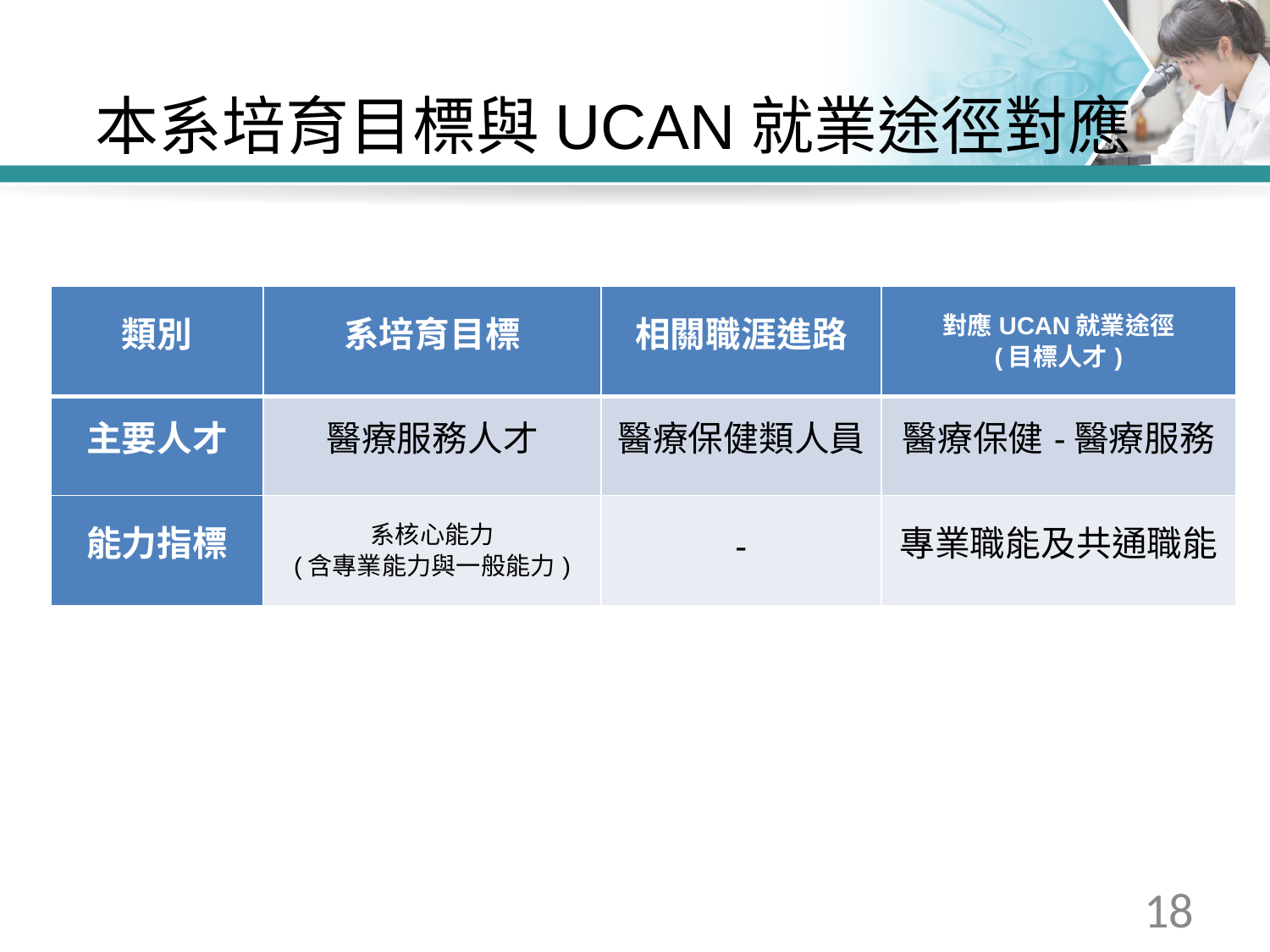

# 本系培育目標與UCAN就業途徑對應
| 類別 | 系培育目標 | 相關職涯進路 | 對應UCAN就業途徑 (目標人才) |
| --- | --- | --- | --- |
| 主要人才 | 醫療服務人才 | 醫療保健類人員 | 醫療保健-醫療服務 |
| 能力指標 | 系核心能力 (含專業能力與一般能力) | - | 專業職能及共通職能 |
18